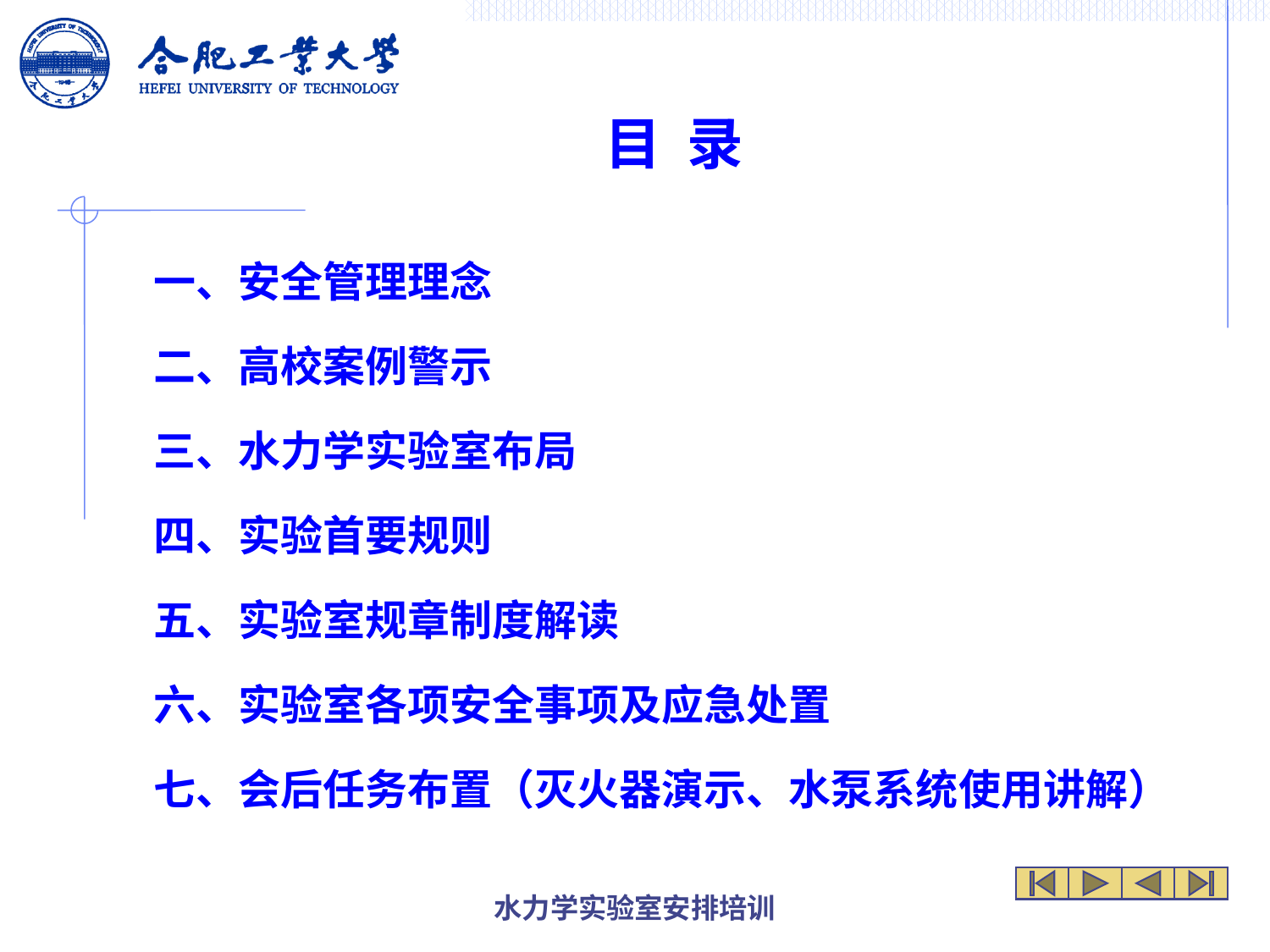

目  录
一、安全管理理念
二、高校案例警示
三、水力学实验室布局
四、实验首要规则
五、实验室规章制度解读
六、实验室各项安全事项及应急处置
七、会后任务布置（灭火器演示、水泵系统使用讲解）

水力学实验室安排培训